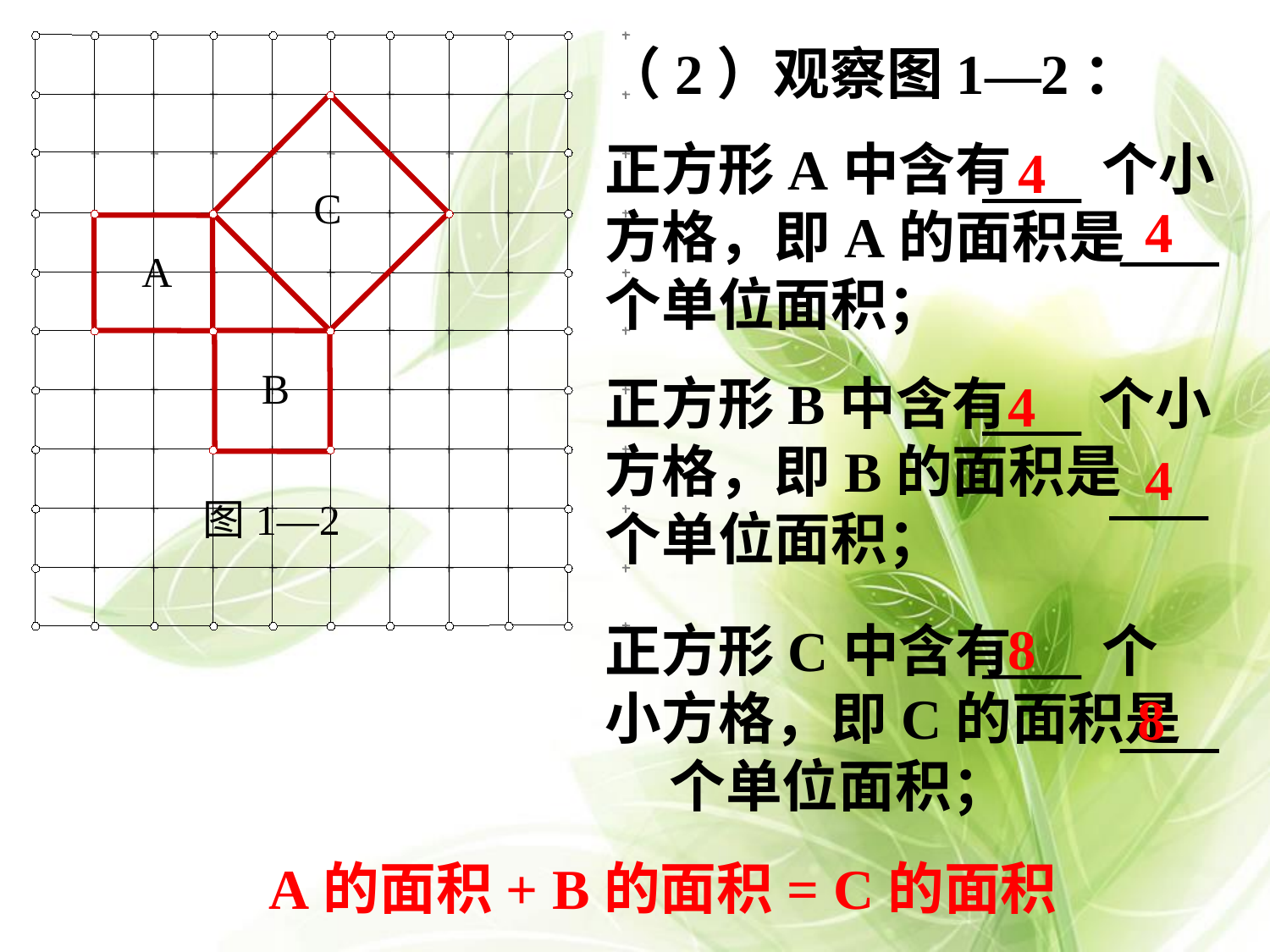

（2）观察图1—2：
正方形A中含有       个小方格，即A的面积是        个单位面积；
正方形B中含有       个小方格，即B的面积是        个单位面积；
正方形C中含有       个小方格，即C的面积是        个单位面积；

C

A

B

4
4

4

4
图1—2

8
8

A的面积+ B的面积= C的面积